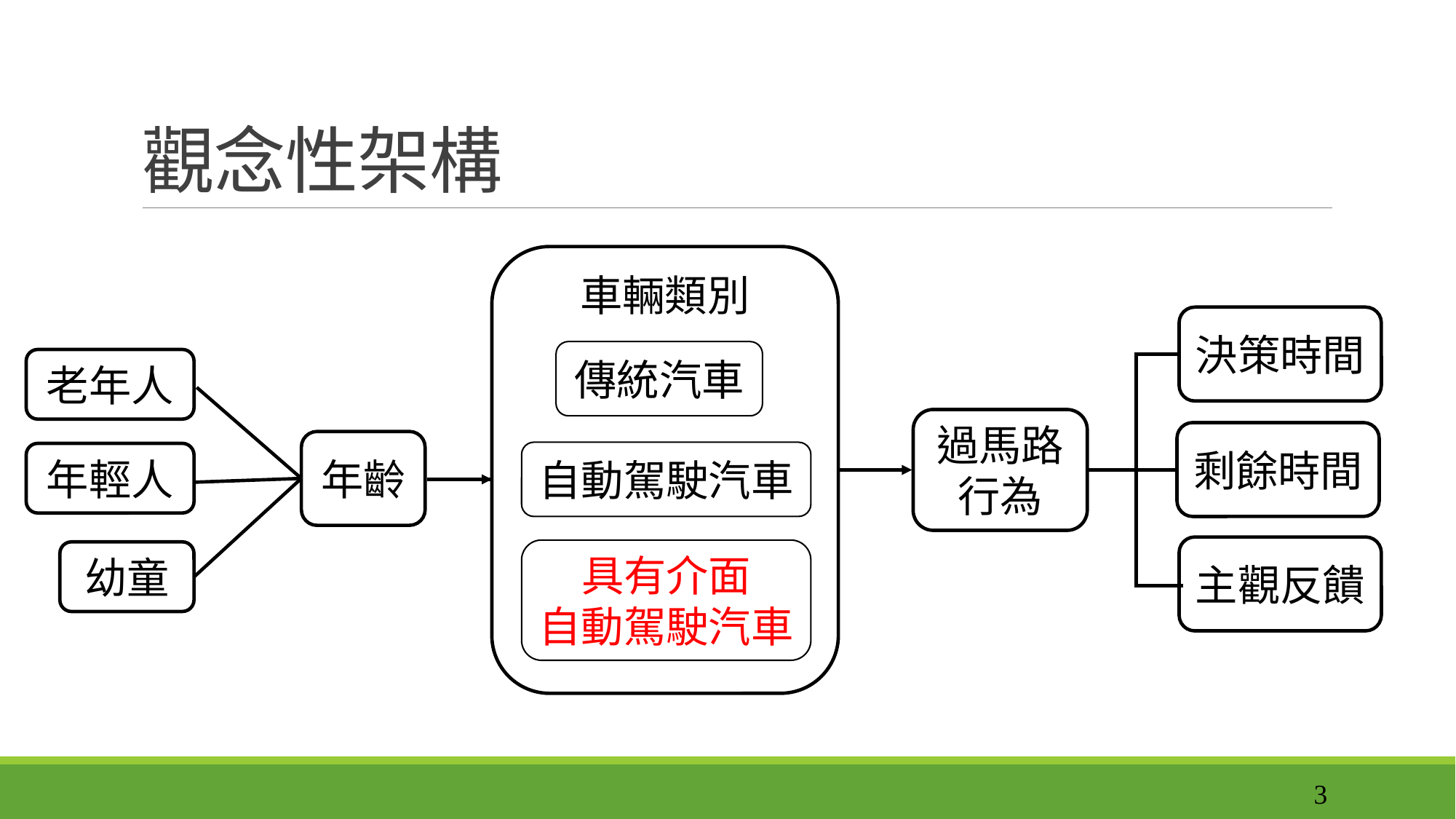

# 觀念性架構
車輛類別
決策時間
傳統汽車
老年人
過馬路行為
剩餘時間
年齡
自動駕駛汽車
年輕人
主觀反饋
具有介面
自動駕駛汽車
幼童
3